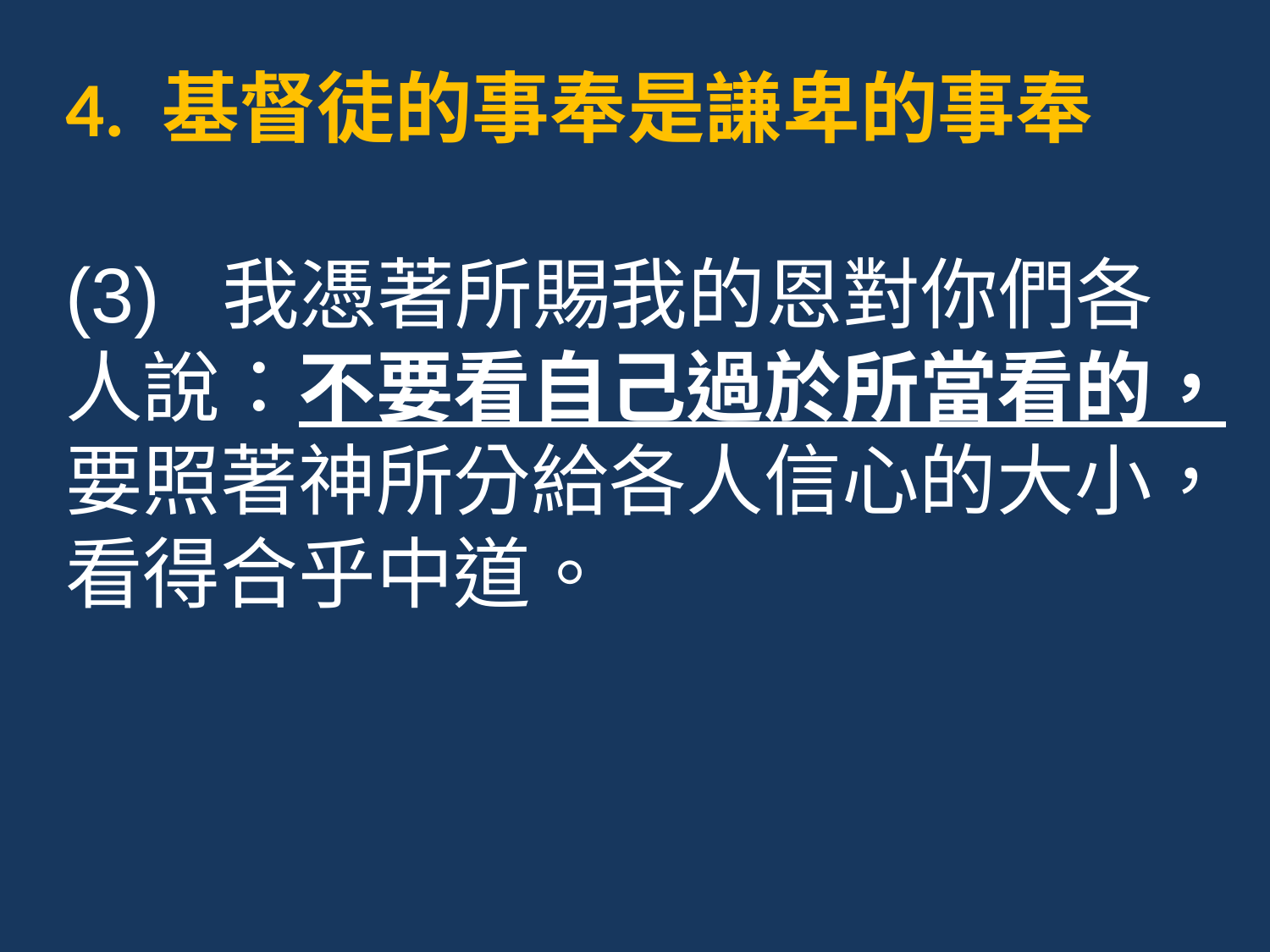

4. 基督徒的事奉是謙卑的事奉

(3)  我憑著所賜我的恩對你們各人說：不要看自己過於所當看的，要照著神所分給各人信心的大小，看得合乎中道。